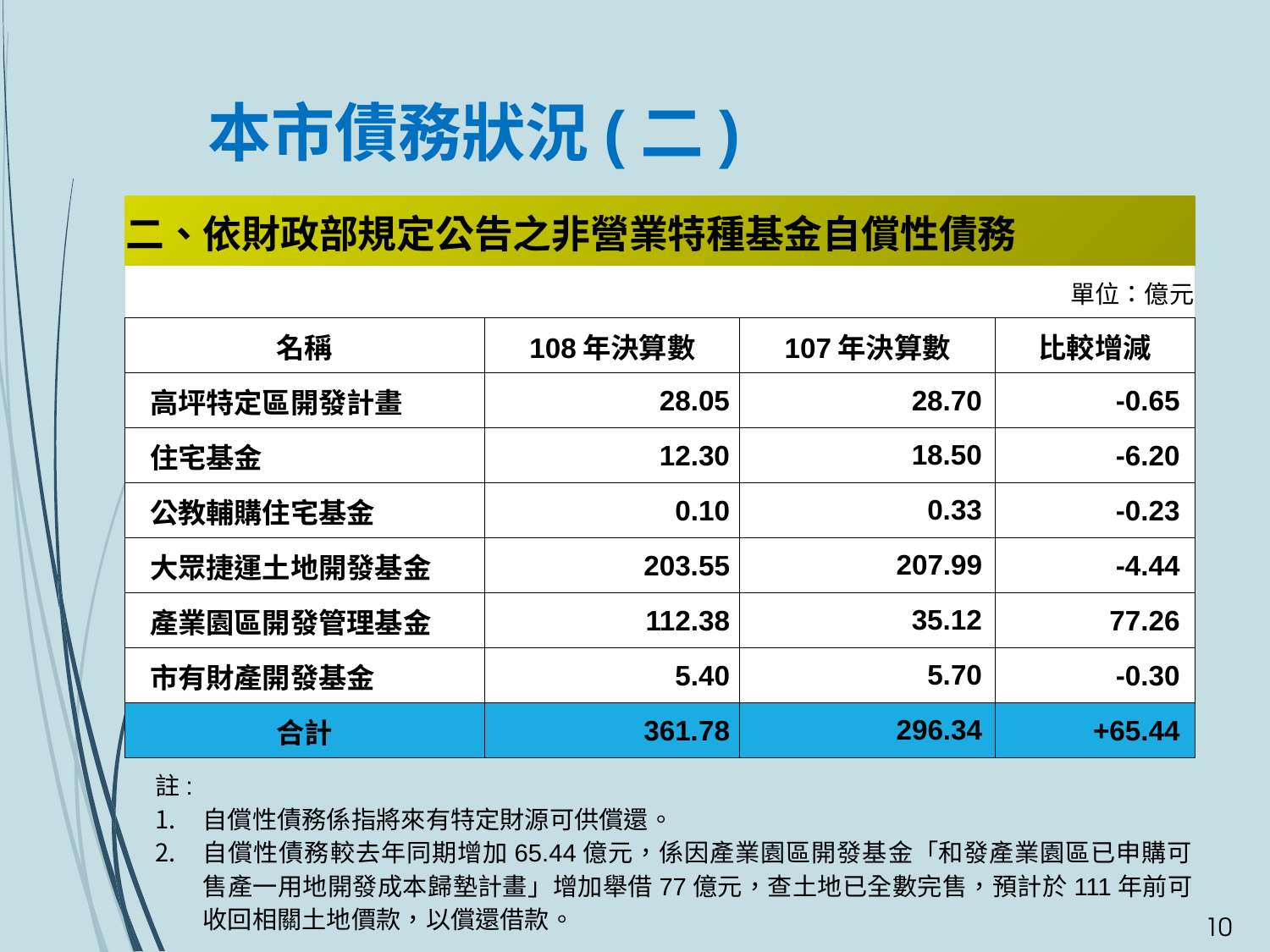

# 本市債務狀況(二)
| 二、依財政部規定公告之非營業特種基金自償性債務 |  |  |  |
| --- | --- | --- | --- |
|  | 單位：億元 |  |  |
| 名稱 | 108年決算數 | 107年決算數 | 比較增減 |
| 高坪特定區開發計畫 | 28.05 | 28.70 | -0.65 |
| 住宅基金 | 12.30 | 18.50 | -6.20 |
| 公教輔購住宅基金 | 0.10 | 0.33 | -0.23 |
| 大眾捷運土地開發基金 | 203.55 | 207.99 | -4.44 |
| 產業園區開發管理基金 | 112.38 | 35.12 | 77.26 |
| 市有財產開發基金 | 5.40 | 5.70 | -0.30 |
| 合計 | 361.78 | 296.34 | +65.44 |
註:
自償性債務係指將來有特定財源可供償還。
自償性債務較去年同期增加65.44億元，係因產業園區開發基金「和發產業園區已申購可售產一用地開發成本歸墊計畫」增加舉借77億元，查土地已全數完售，預計於111年前可收回相關土地價款，以償還借款。
10